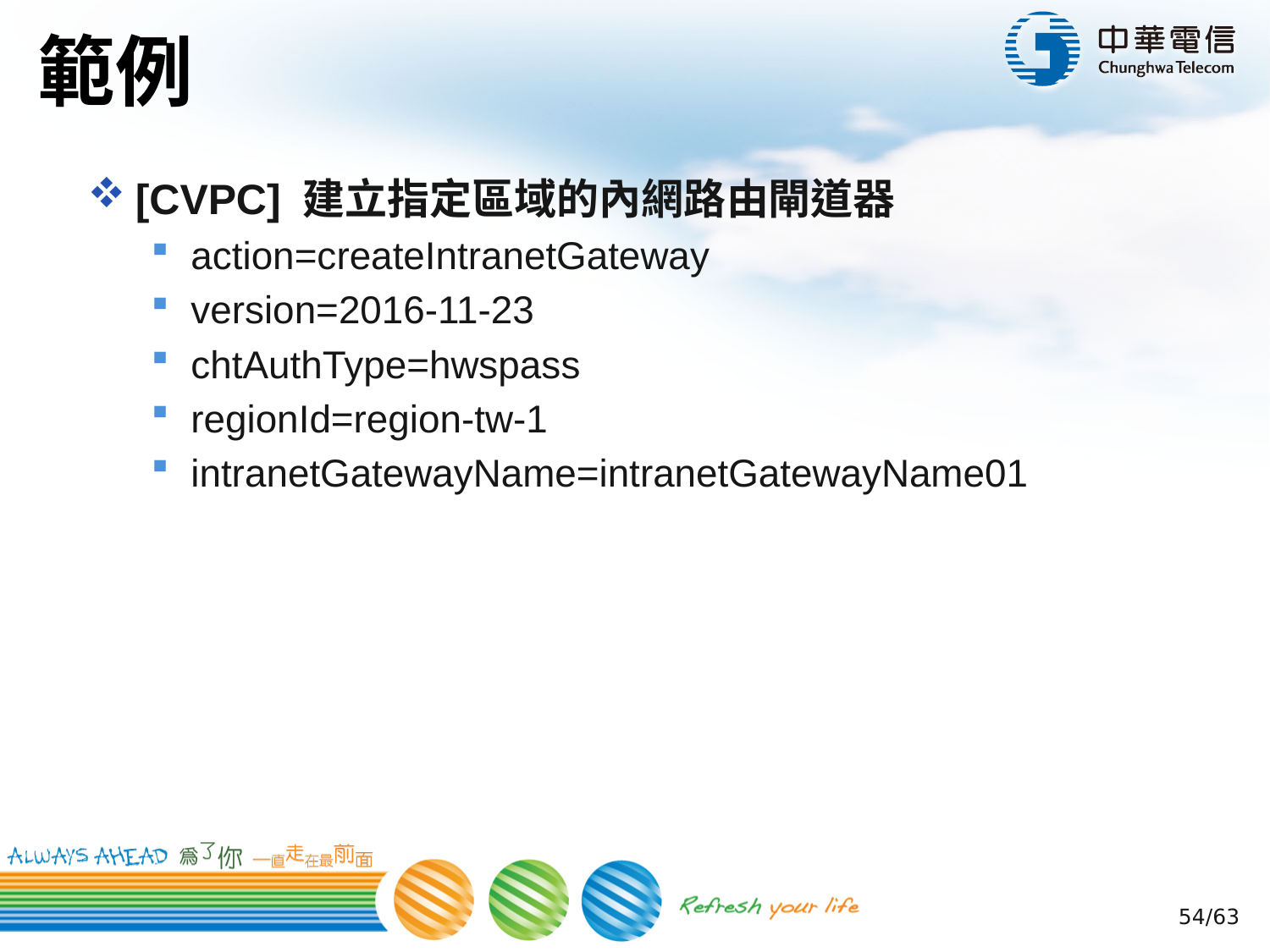

# 範例
[CVPC] 建立指定區域的內網路由閘道器
action=createIntranetGateway
version=2016-11-23
chtAuthType=hwspass
regionId=region-tw-1
intranetGatewayName=intranetGatewayName01